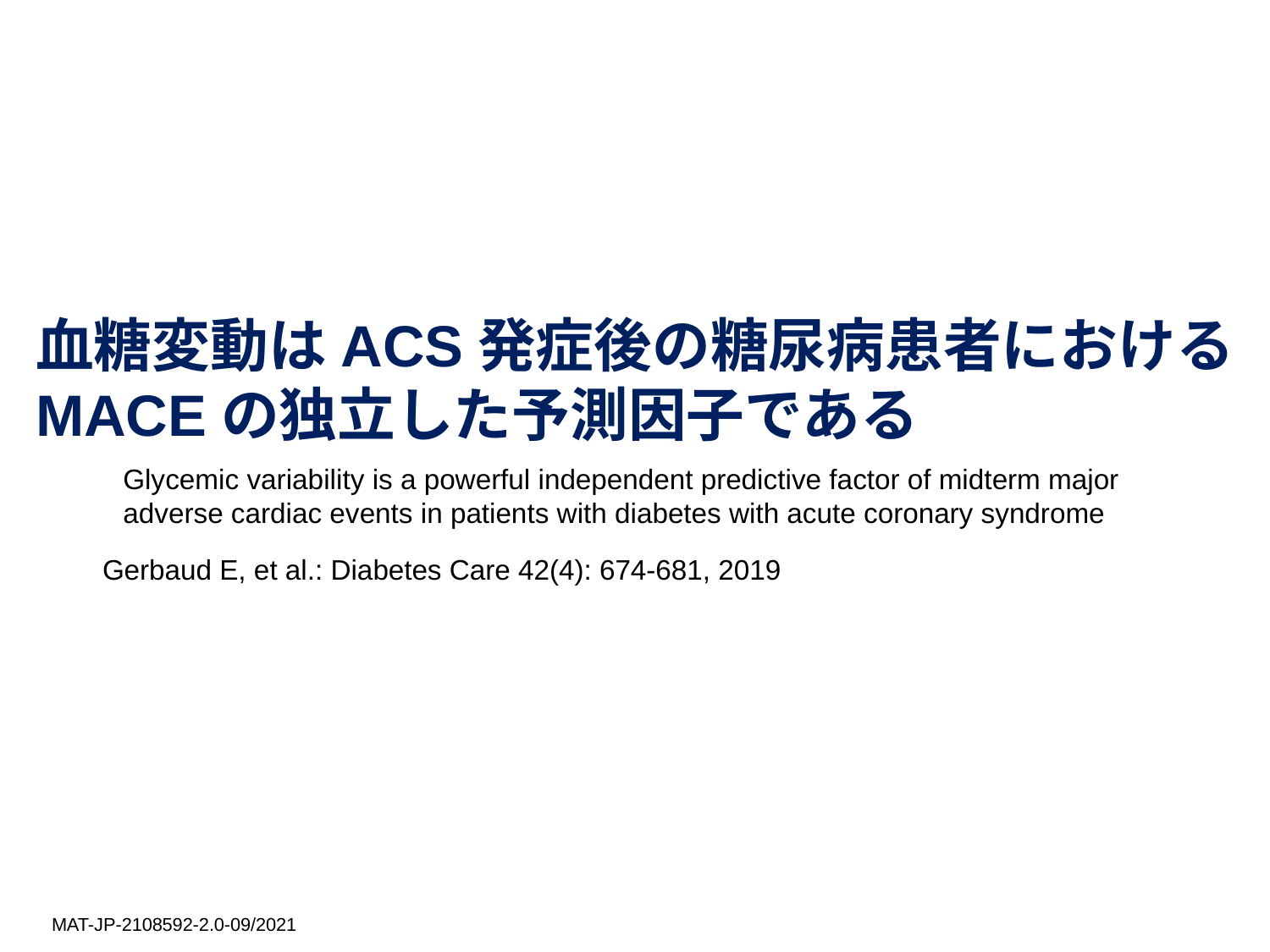

血糖変動はACS発症後の糖尿病患者における
MACEの独立した予測因子である
Glycemic variability is a powerful independent predictive factor of midterm major
adverse cardiac events in patients with diabetes with acute coronary syndrome
Gerbaud E, et al.: Diabetes Care 42(4): 674-681, 2019

MAT-JP-2108592-2.0-09/2021